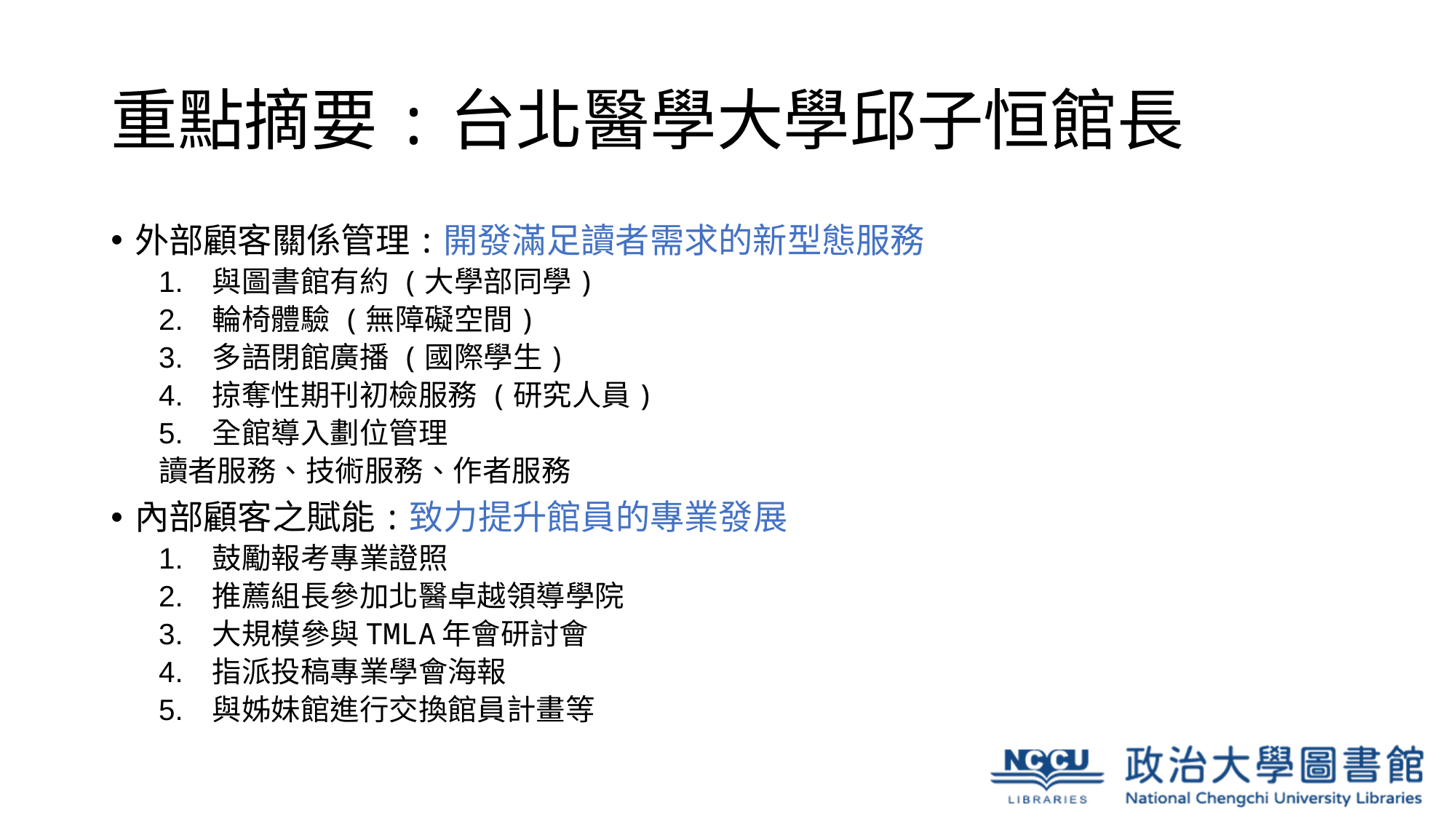

# 重點摘要:台北醫學大學邱子恒館長
外部顧客關係管理:開發滿足讀者需求的新型態服務
與圖書館有約 (大學部同學)
輪椅體驗 (無障礙空間)
多語閉館廣播 (國際學生)
掠奪性期刊初檢服務 (研究人員)
全館導入劃位管理
讀者服務、技術服務、作者服務
內部顧客之賦能:致力提升館員的專業發展
鼓勵報考專業證照
推薦組長參加北醫卓越領導學院
大規模參與TMLA年會研討會
指派投稿專業學會海報
與姊妹館進行交換館員計畫等